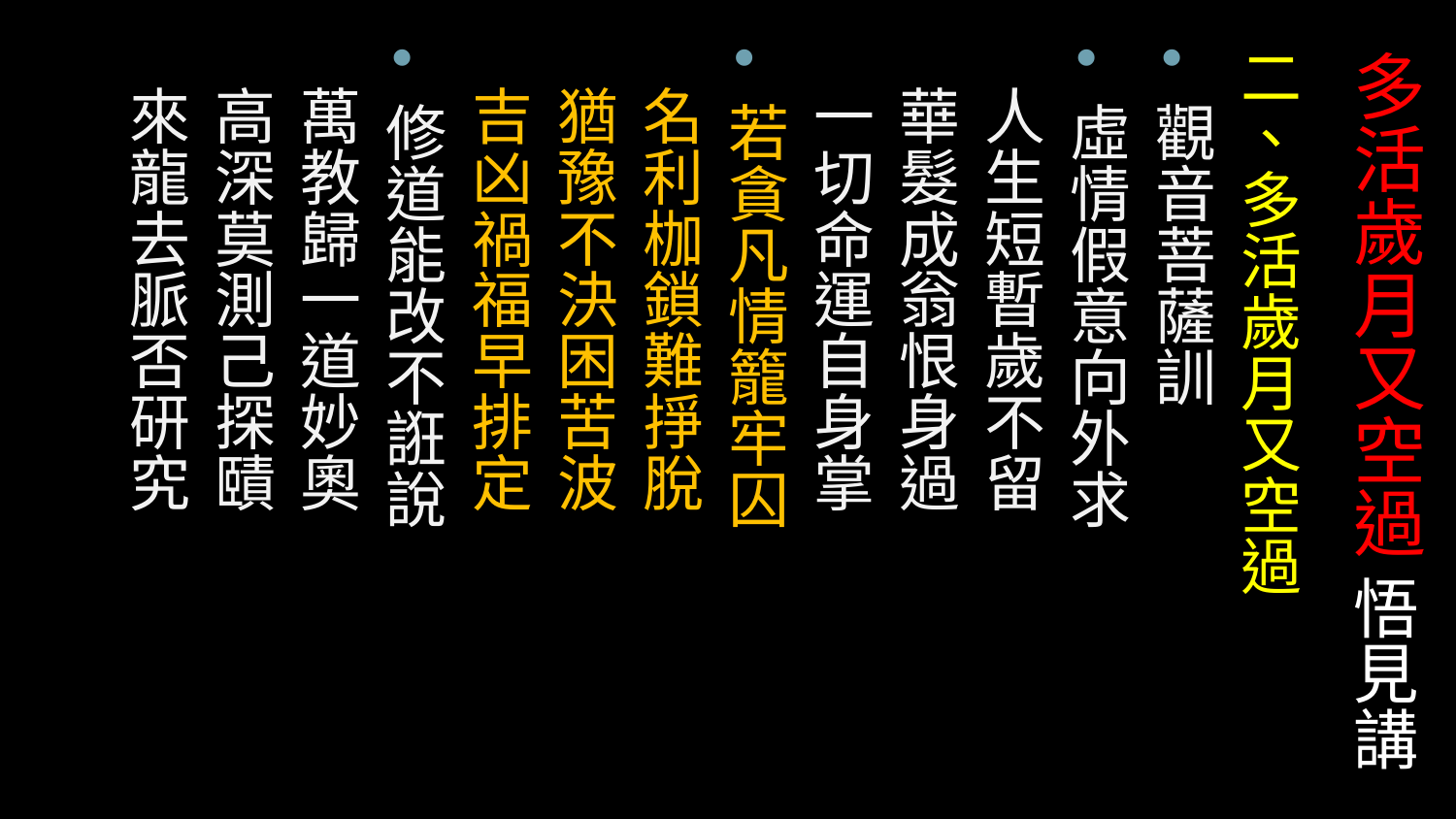

二、多活歲月又空過
觀音菩薩訓
虛情假意向外求
  人生短暫歲不留
  華髮成翁恨身過
  一切命運自身掌
若貪凡情籠牢囚
  名利枷鎖難掙脫
  猶豫不決困苦波
  吉凶禍福早排定
修道能改不誑說
  萬教歸一道妙奧
  高深莫測己探賾
  來龍去脈否研究

# 多活歲月又空過 悟見講